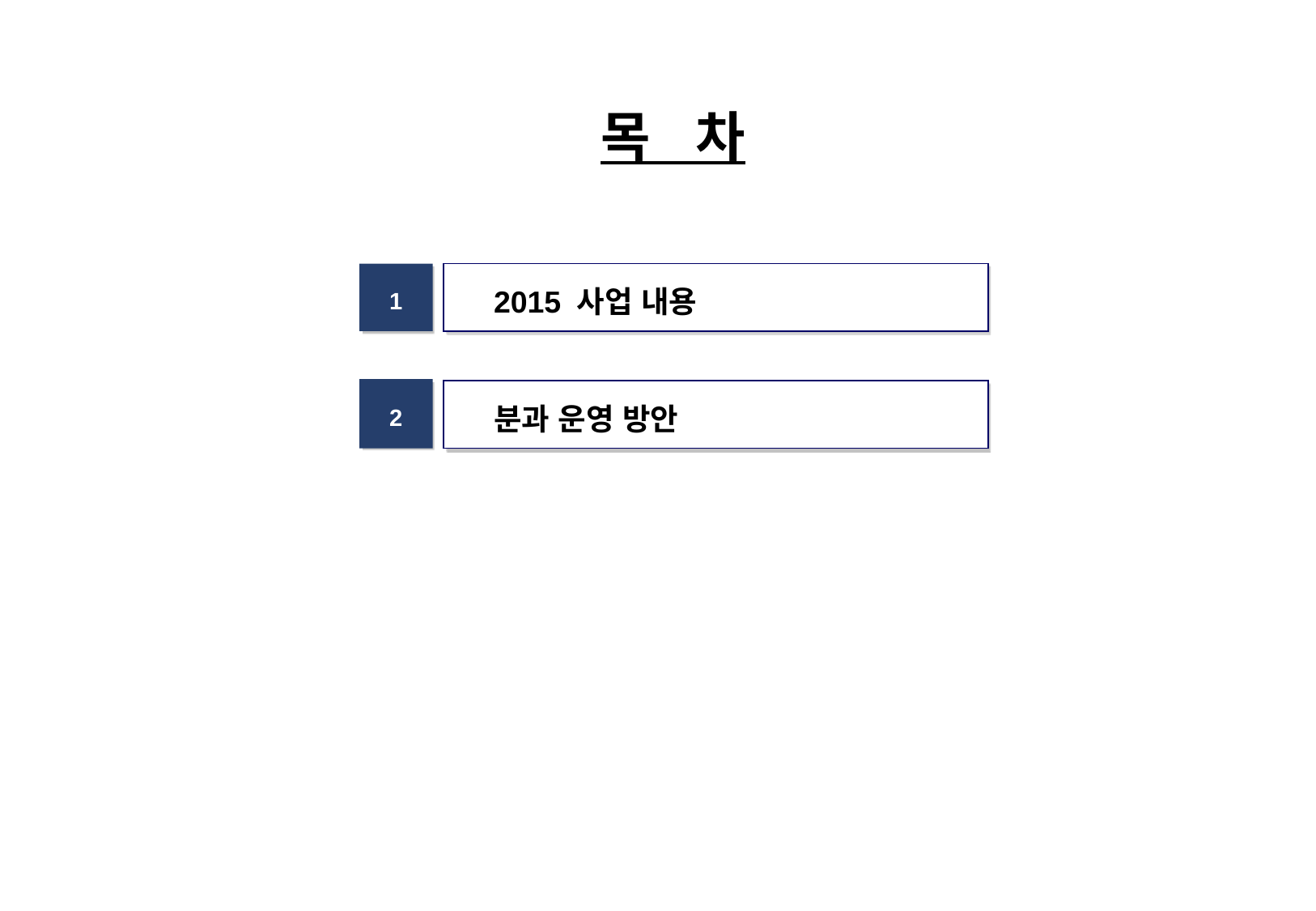

목   차
1
2015 사업 내용
2
분과 운영 방안